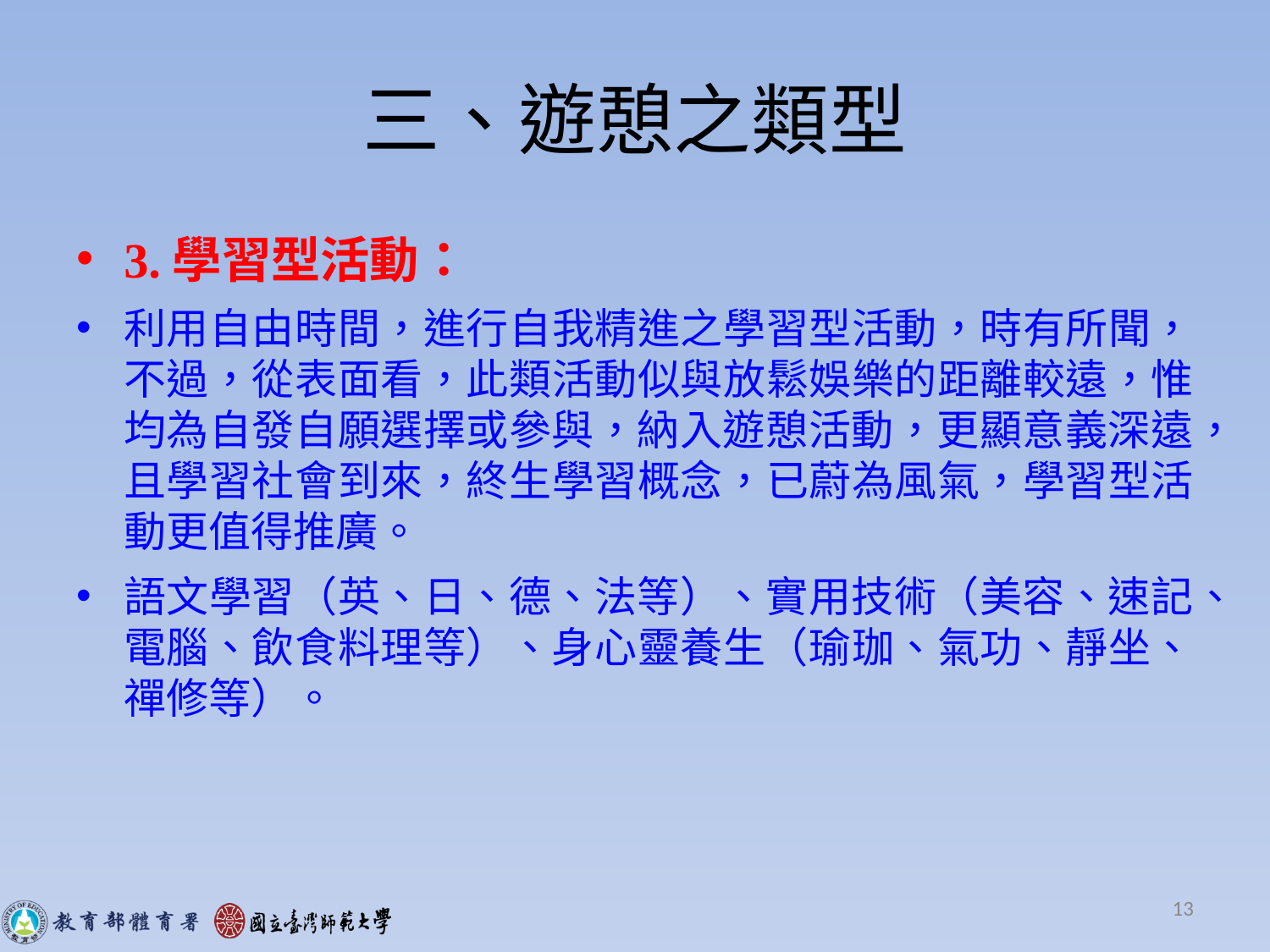

# 三、遊憩之類型
3.學習型活動：
利用自由時間，進行自我精進之學習型活動，時有所聞，不過，從表面看，此類活動似與放鬆娛樂的距離較遠，惟均為自發自願選擇或參與，納入遊憩活動，更顯意義深遠，且學習社會到來，終生學習概念，已蔚為風氣，學習型活動更值得推廣。
語文學習（英、日、德、法等）、實用技術（美容、速記、電腦、飲食料理等）、身心靈養生（瑜珈、氣功、靜坐、禪修等）。
13